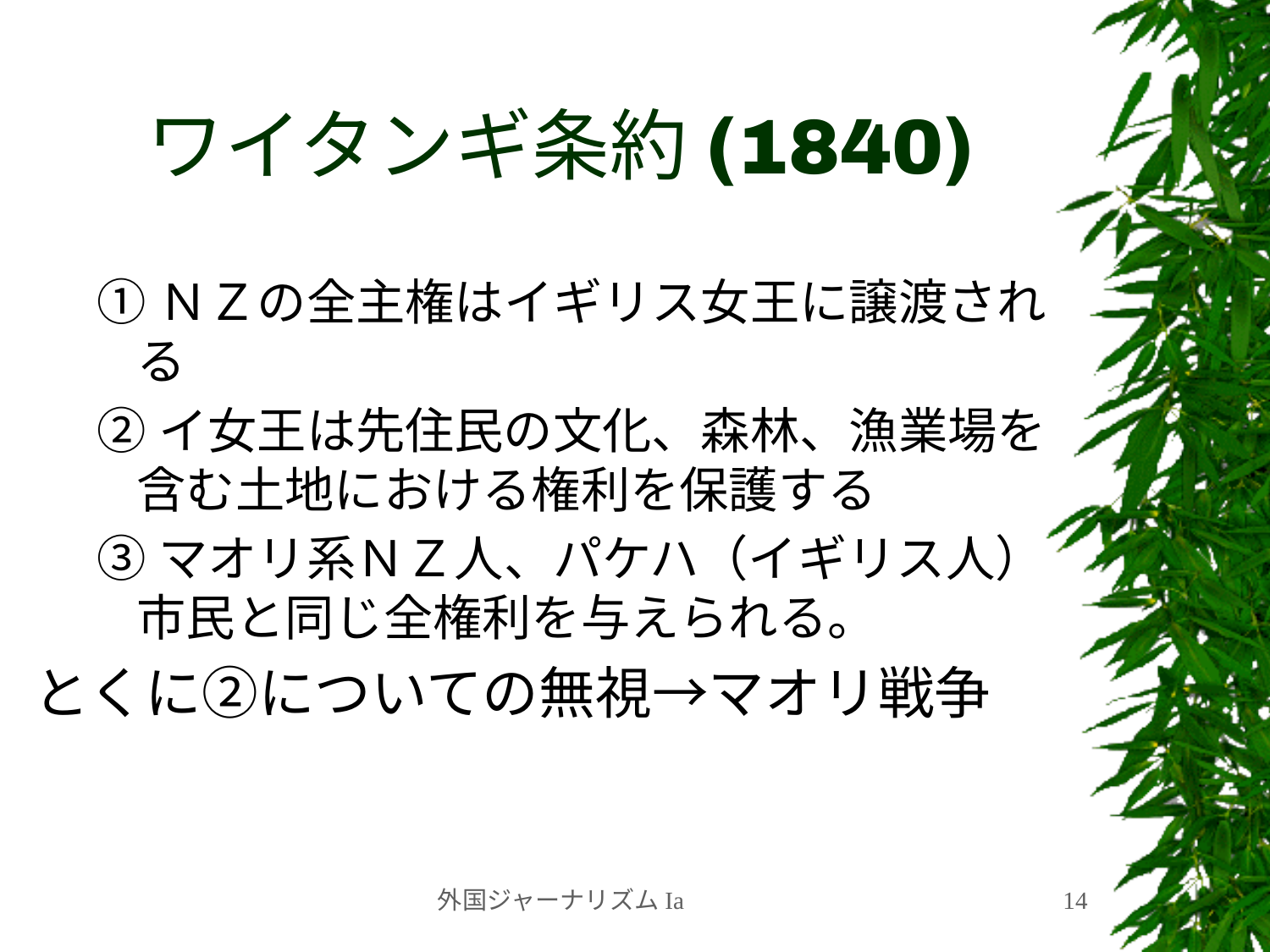

# ワイタンギ条約(1840)
①ＮＺの全主権はイギリス女王に譲渡される
②イ女王は先住民の文化、森林、漁業場を含む土地における権利を保護する
③マオリ系ＮＺ人、パケハ（イギリス人）市民と同じ全権利を与えられる。
とくに②についての無視→マオリ戦争

外国ジャーナリズムIa
14